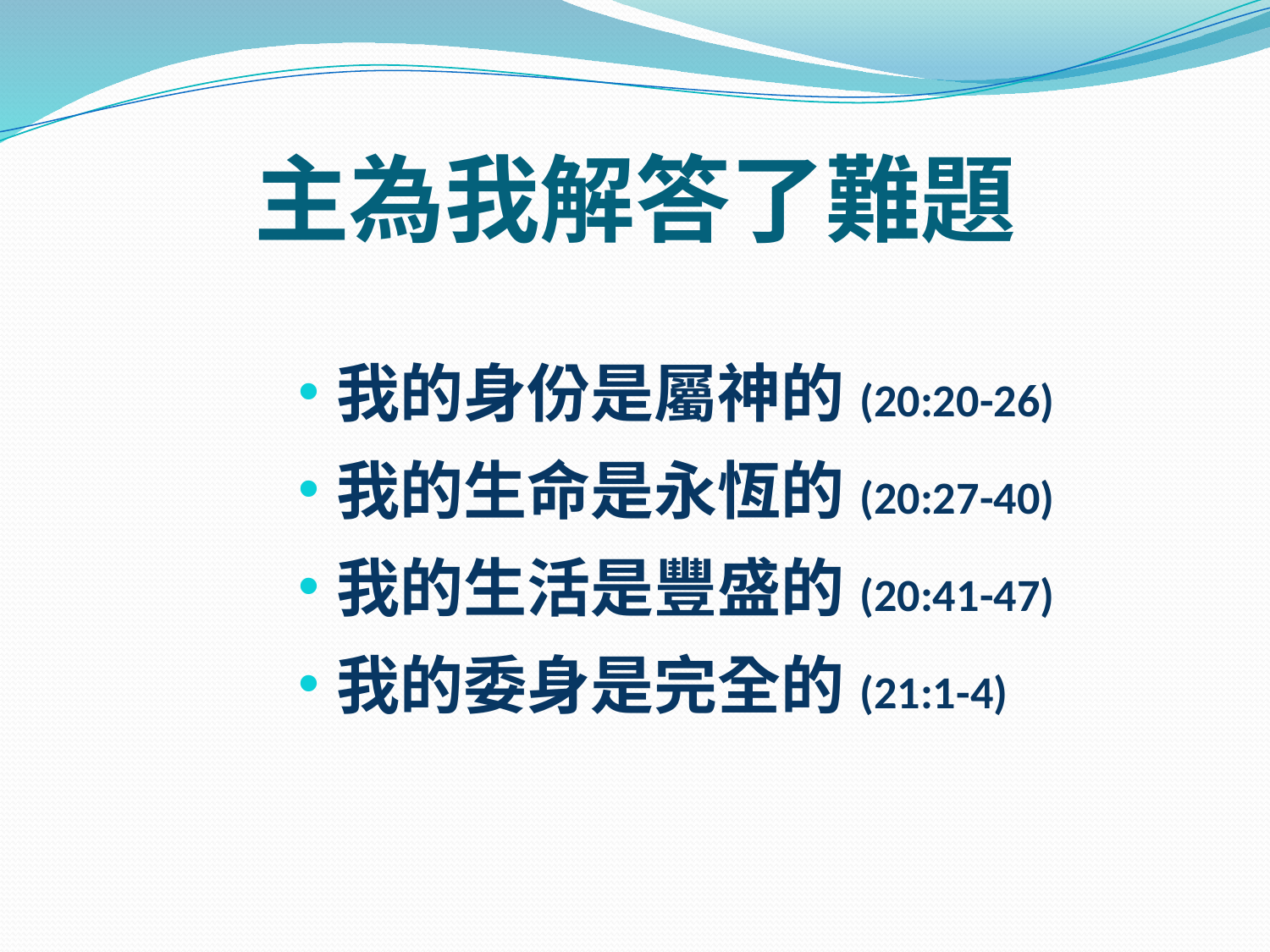

# 主為我解答了難題
我的身份是屬神的(20:20-26)
我的生命是永恆的(20:27-40)
我的生活是豐盛的(20:41-47)
我的委身是完全的(21:1-4)